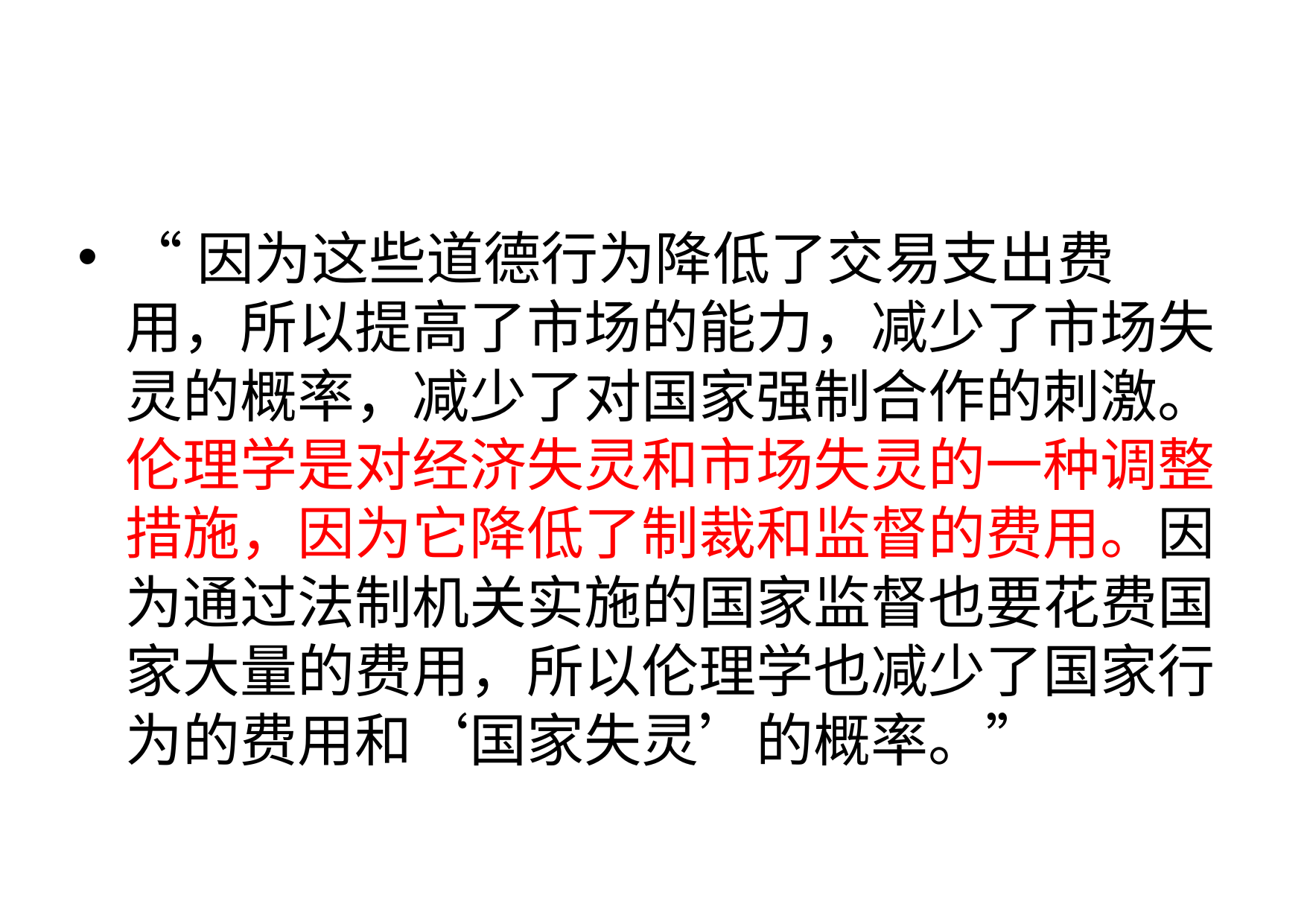

#
“因为这些道德行为降低了交易支出费用，所以提高了市场的能力，减少了市场失灵的概率，减少了对国家强制合作的刺激。伦理学是对经济失灵和市场失灵的一种调整措施，因为它降低了制裁和监督的费用。因为通过法制机关实施的国家监督也要花费国家大量的费用，所以伦理学也减少了国家行为的费用和‘国家失灵’的概率。”